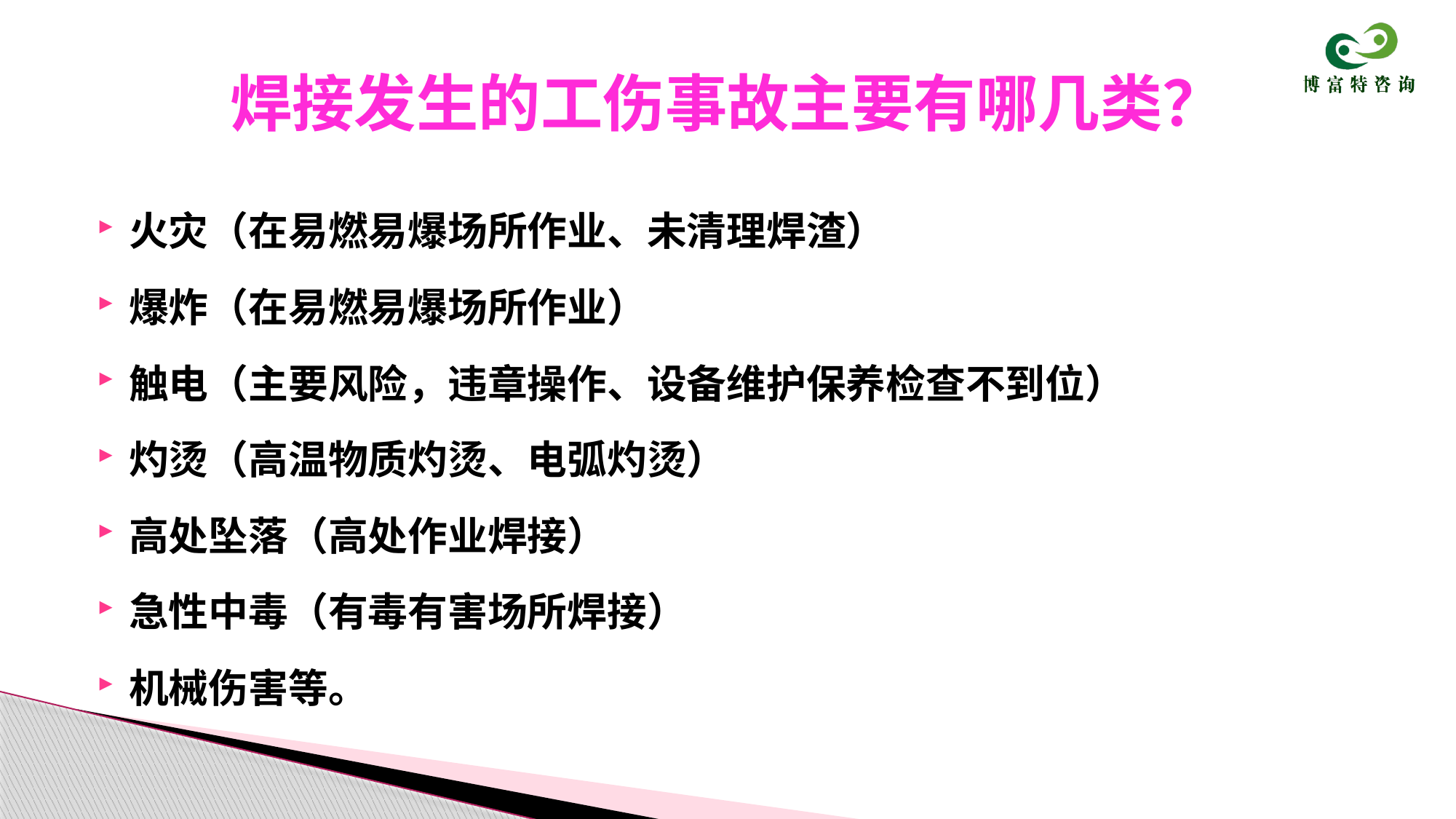

# 焊接发生的工伤事故主要有哪几类？
火灾（在易燃易爆场所作业、未清理焊渣）
爆炸（在易燃易爆场所作业）
触电（主要风险，违章操作、设备维护保养检查不到位）
灼烫（高温物质灼烫、电弧灼烫）
高处坠落（高处作业焊接）
急性中毒（有毒有害场所焊接）
机械伤害等。